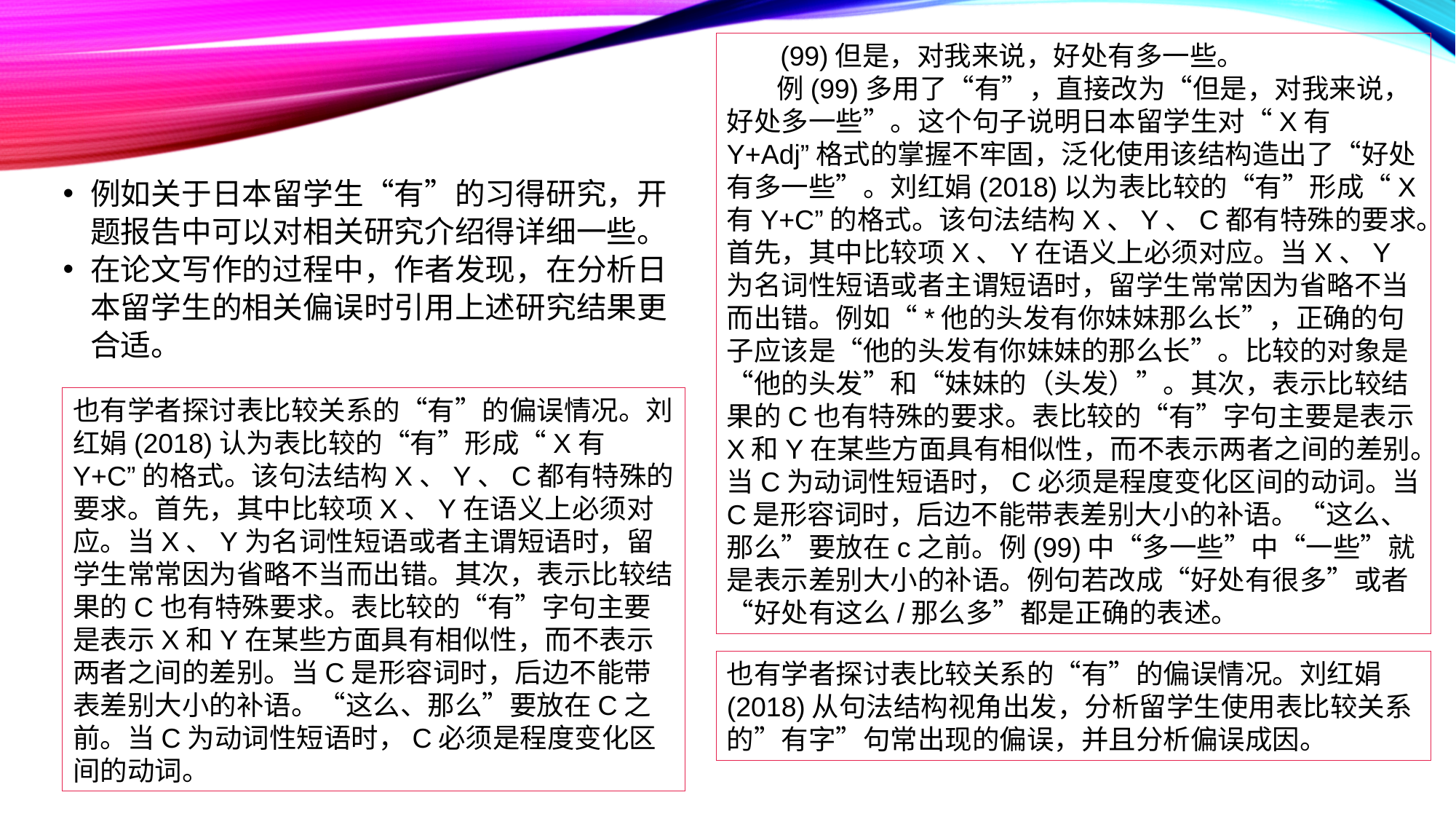

(99)但是，对我来说，好处有多一些。
       例(99)多用了“有”，直接改为“但是，对我来说，好处多一些”。这个句子说明日本留学生对“X有Y+Adj”格式的掌握不牢固，泛化使用该结构造出了“好处有多一些”。刘红娟(2018)以为表比较的“有”形成“X有Y+C”的格式。该句法结构X、Y、C都有特殊的要求。首先，其中比较项X、Y在语义上必须对应。当X、Y为名词性短语或者主谓短语时，留学生常常因为省略不当而出错。例如“*他的头发有你妹妹那么长”，正确的句子应该是“他的头发有你妹妹的那么长”。比较的对象是“他的头发”和“妹妹的（头发）”。其次，表示比较结果的C也有特殊的要求。表比较的“有”字句主要是表示X和Y在某些方面具有相似性，而不表示两者之间的差别。当C为动词性短语时，C必须是程度变化区间的动词。当C是形容词时，后边不能带表差别大小的补语。“这么、那么”要放在c之前。例(99)中“多一些”中“一些”就是表示差别大小的补语。例句若改成“好处有很多”或者“好处有这么/那么多”都是正确的表述。
例如关于日本留学生“有”的习得研究，开题报告中可以对相关研究介绍得详细一些。
在论文写作的过程中，作者发现，在分析日本留学生的相关偏误时引用上述研究结果更合适。
也有学者探讨表比较关系的“有”的偏误情况。刘红娟(2018)认为表比较的“有”形成“X有Y+C”的格式。该句法结构X、Y、C都有特殊的要求。首先，其中比较项X、Y在语义上必须对应。当X、Y为名词性短语或者主谓短语时，留学生常常因为省略不当而出错。其次，表示比较结果的C也有特殊要求。表比较的“有”字句主要是表示X和Y在某些方面具有相似性，而不表示两者之间的差别。当C是形容词时，后边不能带表差别大小的补语。“这么、那么”要放在C之前。当C为动词性短语时，C必须是程度变化区间的动词。
也有学者探讨表比较关系的“有”的偏误情况。刘红娟    (2018)从句法结构视角出发，分析留学生使用表比较关系的”有字”句常出现的偏误，并且分析偏误成因。